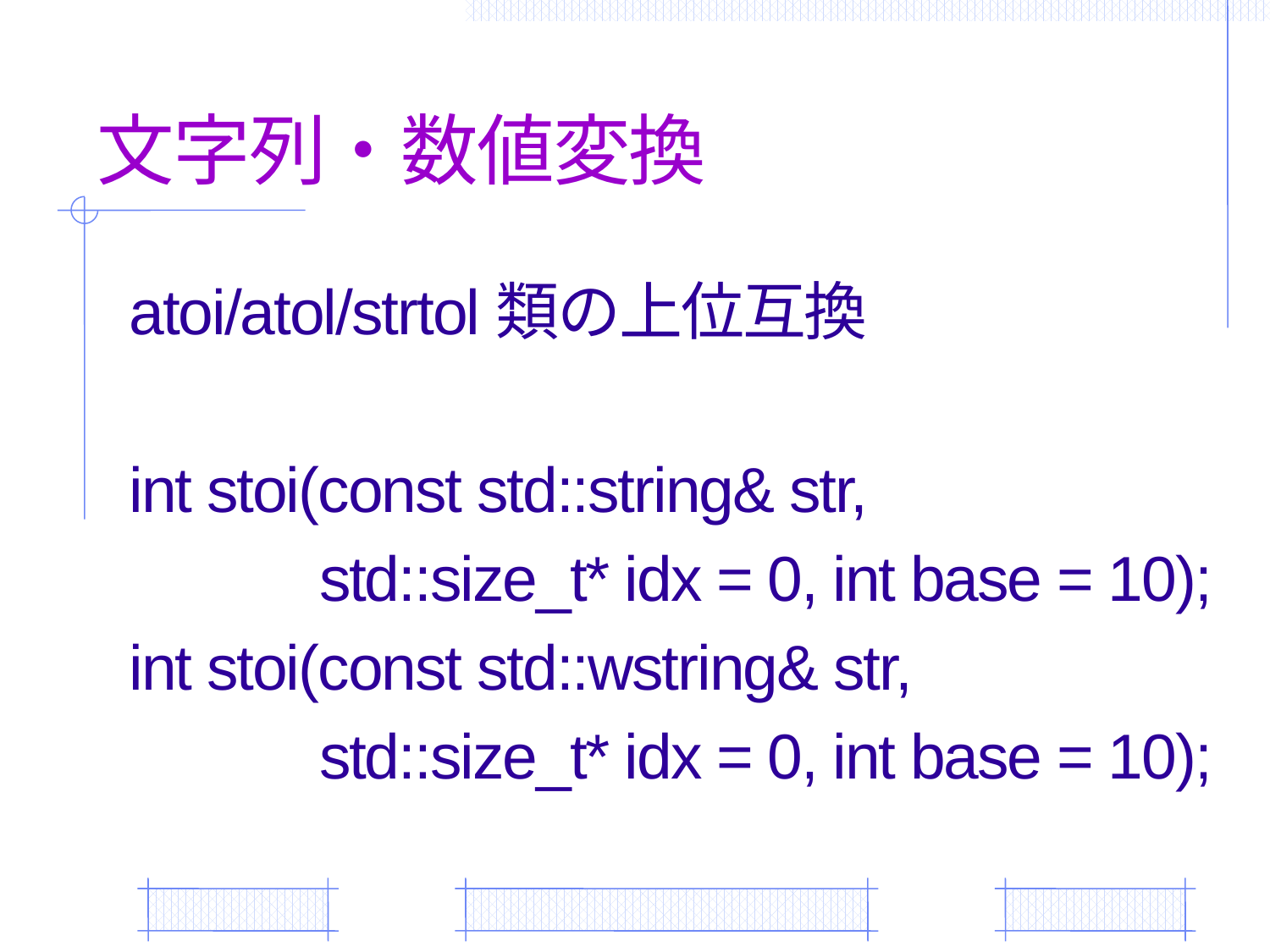

# 文字列・数値変換
atoi/atol/strtol類の上位互換

int stoi(const std::string& str,
std::size_t* idx = 0, int base = 10);
int stoi(const std::wstring& str,
std::size_t* idx = 0, int base = 10);